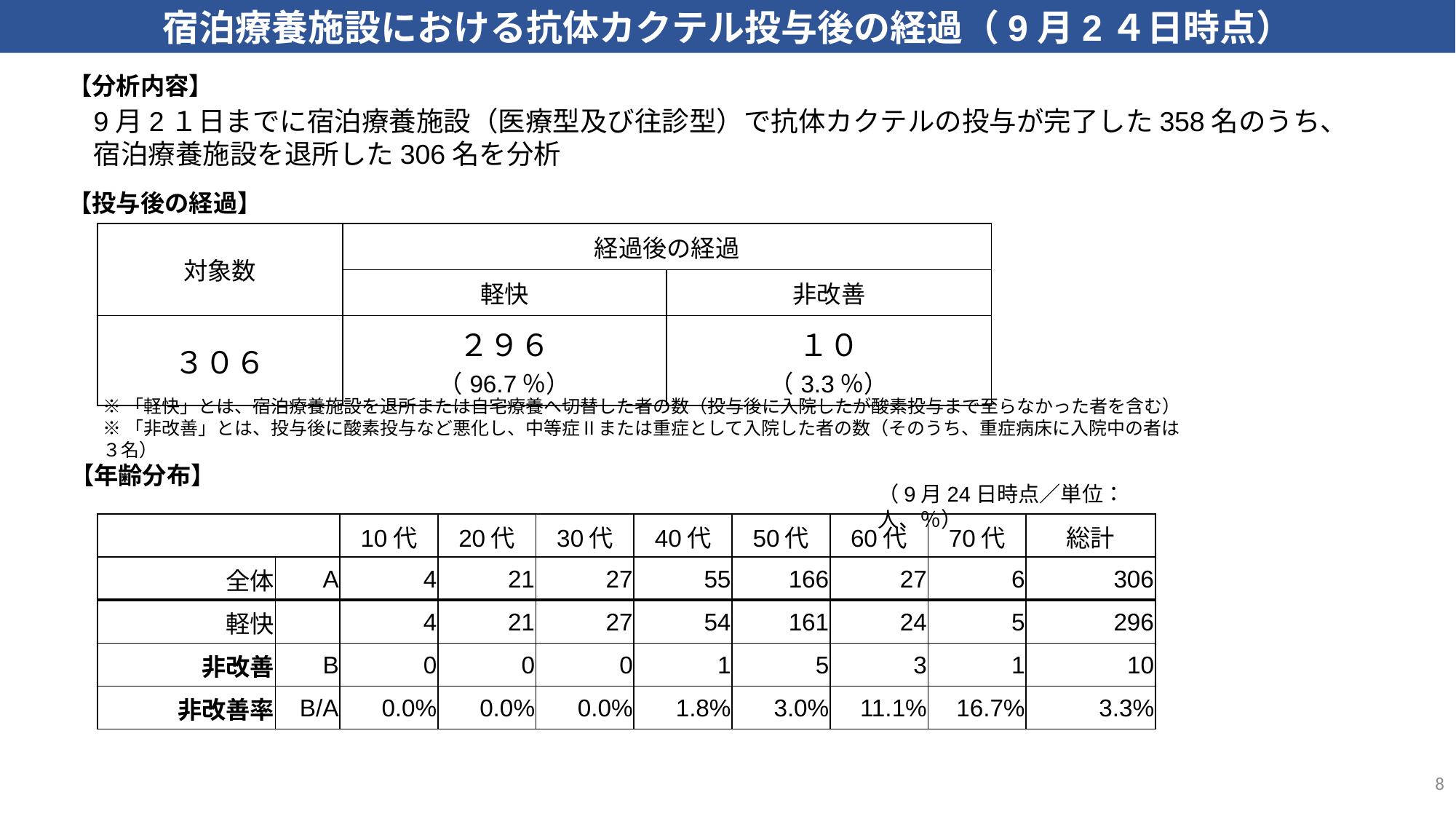

宿泊療養施設における抗体カクテル投与後の経過（9月2４日時点）
【分析内容】
9月2１日までに宿泊療養施設（医療型及び往診型）で抗体カクテルの投与が完了した358名のうち、
宿泊療養施設を退所した306名を分析
【投与後の経過】
| 対象数 | 経過後の経過 |  |
| --- | --- | --- |
|  | 軽快 | 非改善 |
| ３０６ | ２９６ （96.7％） | １０ （3.3％） |
※「軽快」とは、宿泊療養施設を退所または自宅療養へ切替した者の数（投与後に入院したが酸素投与まで至らなかった者を含む）
※「非改善」とは、投与後に酸素投与など悪化し、中等症Ⅱまたは重症として入院した者の数（そのうち、重症病床に入院中の者は３名）
【年齢分布】
（9月24日時点／単位：人、％）
|  |  | 10代 | 20代 | 30代 | 40代 | 50代 | 60代 | 70代 | 総計 |
| --- | --- | --- | --- | --- | --- | --- | --- | --- | --- |
| 全体 | A | 4 | 21 | 27 | 55 | 166 | 27 | 6 | 306 |
| 軽快 |  | 4 | 21 | 27 | 54 | 161 | 24 | 5 | 296 |
| 非改善 | B | 0 | 0 | 0 | 1 | 5 | 3 | 1 | 10 |
| 非改善率 | B/A | 0.0% | 0.0% | 0.0% | 1.8% | 3.0% | 11.1% | 16.7% | 3.3% |
8